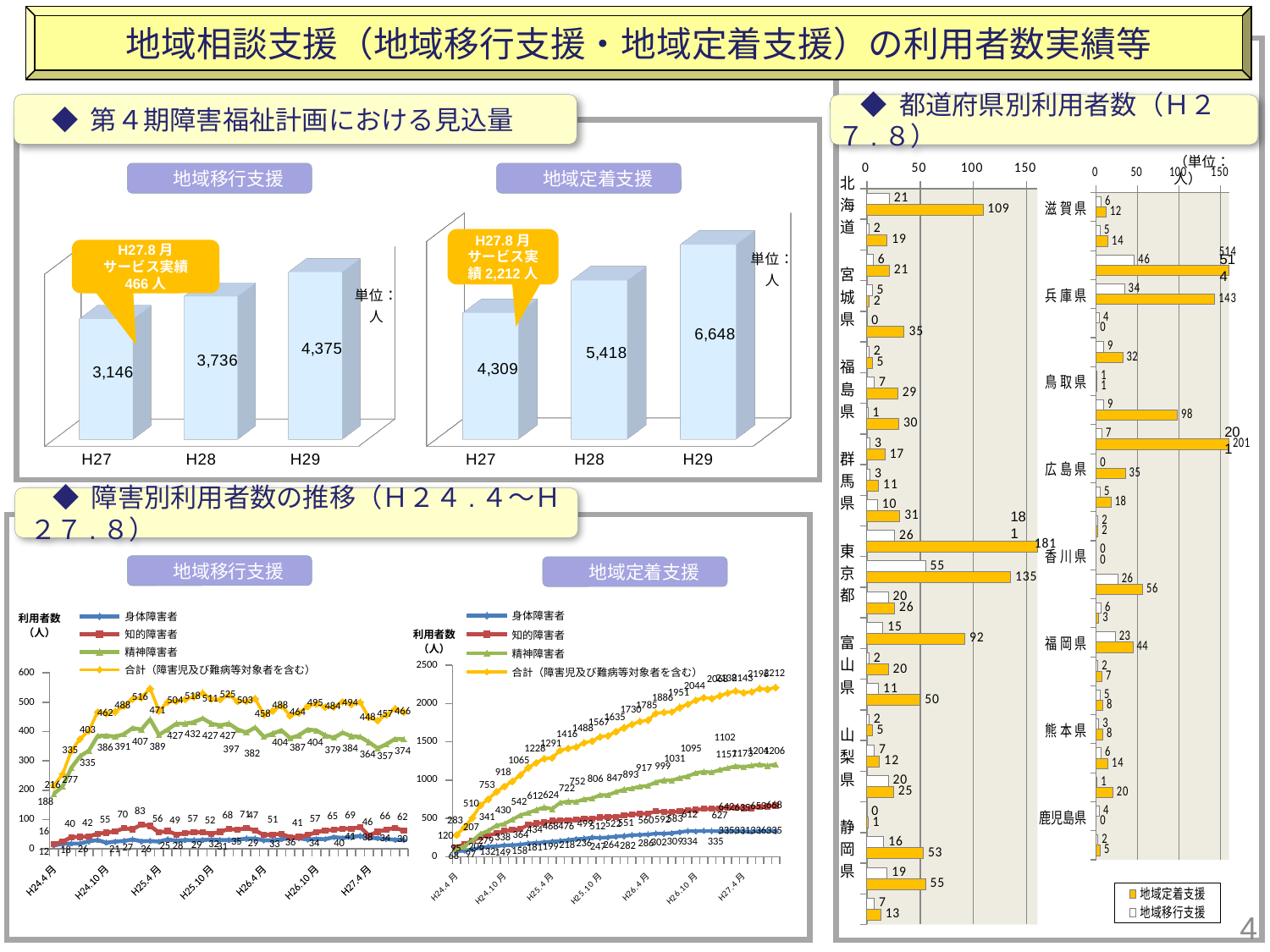

地域相談支援（地域移行支援・地域定着支援）の利用者数実績等

◆ 第４期障害福祉計画における見込量
◆ 都道府県別利用者数（Ｈ２７.８）

（単位：人）

### Chart

| Category | 地域移行支援 | 地域定着支援 |
|---|---|---|
| 北 海 道 | 21.0 | 109.0 |
| 青 森 県 | 2.0 | 19.0 |
| 岩 手 県 | 6.0 | 21.0 |
| 宮 城 県 | 5.0 | 2.0 |
| 秋 田 県 | 0.0 | 35.0 |
| 山 形 県 | 2.0 | 5.0 |
| 福 島 県 | 7.0 | 29.0 |
| 茨 城 県 | 1.0 | 30.0 |
| 栃 木 県 | 3.0 | 17.0 |
| 群 馬 県 | 3.0 | 11.0 |
| 埼 玉 県 | 10.0 | 31.0 |
| 千 葉 県 | 26.0 | 181.0 |
| 東 京 都 | 55.0 | 135.0 |
| 神奈川県 | 20.0 | 26.0 |
| 新 潟 県 | 15.0 | 92.0 |
| 富 山 県 | 2.0 | 20.0 |
| 石 川 県 | 11.0 | 50.0 |
| 福 井 県 | 2.0 | 5.0 |
| 山 梨 県 | 7.0 | 12.0 |
| 長 野 県 | 20.0 | 25.0 |
| 岐 阜 県 | 0.0 | 1.0 |
| 静 岡 県 | 16.0 | 53.0 |
| 愛 知 県 | 19.0 | 55.0 |
| 三 重 県 | 7.0 | 13.0 |
　地域移行支援
　地域定着支援

### Chart

| Category | 地域移行支援 | 地域定着支援 |
|---|---|---|
| 滋 賀 県 | 6.0 | 12.0 |
| 京 都 府 | 5.0 | 14.0 |
| 大 阪 府 | 46.0 | 514.0 |
| 兵 庫 県 | 34.0 | 143.0 |
| 奈 良 県 | 4.0 | 0.0 |
| 和歌山県 | 9.0 | 32.0 |
| 鳥 取 県 | 1.0 | 1.0 |
| 島 根 県 | 9.0 | 98.0 |
| 岡 山 県 | 7.0 | 201.0 |
| 広 島 県 | 0.0 | 35.0 |
| 山 口 県 | 5.0 | 18.0 |
| 徳 島 県 | 2.0 | 2.0 |
| 香 川 県 | 0.0 | 0.0 |
| 愛 媛 県 | 26.0 | 56.0 |
| 高 知 県 | 6.0 | 3.0 |
| 福 岡 県 | 23.0 | 44.0 |
| 佐 賀 県 | 2.0 | 7.0 |
| 長 崎 県 | 5.0 | 8.0 |
| 熊 本 県 | 3.0 | 8.0 |
| 大 分 県 | 6.0 | 14.0 |
| 宮 崎 県 | 1.0 | 20.0 |
| 鹿児島県 | 4.0 | 0.0 |
| 沖 縄 県 | 2.0 | 5.0 |

[unsupported chart]

[unsupported chart]

H27.8月
サービス実績2,212人
H27.8月
サービス実績
466人
514
201
◆ 障害別利用者数の推移（Ｈ２４.４～Ｈ２７.８）
181

　地域移行支援
　地域定着支援

### Chart

| Category | 身体障害者 | 知的障害者 | 精神障害者 | 合計（障害児及び難病等対象者を含む） |
|---|---|---|---|---|
| H24.4月 | 68.0 | 120.0 | 95.0 | 283.0 |
|  | 79.0 | 167.0 | 138.0 | 384.0 |
| H24.6月 | 97.0 | 206.0 | 207.0 | 510.0 |
|  | 117.0 | 257.0 | 298.0 | 672.0 |
| H24.8月 | 132.0 | 279.0 | 341.0 | 753.0 |
|  | 136.0 | 305.0 | 406.0 | 848.0 |
| H24.10月 | 149.0 | 338.0 | 430.0 | 918.0 |
|  | 151.0 | 350.0 | 484.0 | 986.0 |
| H24.12月 | 158.0 | 364.0 | 542.0 | 1065.0 |
|  | 173.0 | 416.0 | 574.0 | 1164.0 |
| H25.2月 | 181.0 | 434.0 | 612.0 | 1228.0 |
|  | 189.0 | 446.0 | 646.0 | 1282.0 |
| H25.4月 | 199.0 | 468.0 | 624.0 | 1291.0 |
|  | 206.0 | 477.0 | 706.0 | 1389.0 |
| H25.6月 | 218.0 | 476.0 | 722.0 | 1416.0 |
|  | 231.0 | 486.0 | 717.0 | 1434.0 |
| H25.8月 | 236.0 | 499.0 | 752.0 | 1488.0 |
|  | 251.0 | 497.0 | 762.0 | 1512.0 |
| H25.10月 | 247.0 | 512.0 | 806.0 | 1567.0 |
|  | 253.0 | 522.0 | 805.0 | 1582.0 |
| H25.12月 | 264.0 | 522.0 | 847.0 | 1635.0 |
|  | 270.0 | 537.0 | 877.0 | 1686.0 |
| H26.2月 | 282.0 | 551.0 | 893.0 | 1730.0 |
|  | 286.0 | 560.0 | 917.0 | 1767.0 |
| H26.4月 | 291.0 | 564.0 | 927.0 | 1785.0 |
|  | 303.0 | 592.0 | 975.0 | 1873.0 |
| H26.6月 | 302.0 | 583.0 | 999.0 | 1886.0 |
|  | 309.0 | 583.0 | 996.0 | 1892.0 |
| H26.8月 | 322.0 | 595.0 | 1031.0 | 1951.0 |
|  | 335.0 | 603.0 | 1051.0 | 1992.0 |
| H26.10月 | 334.0 | 612.0 | 1095.0 | 2044.0 |
|  | 338.0 | 627.0 | 1110.0 | 2079.0 |
| H26.12月 | 335.0 | 627.0 | 1102.0 | 2068.0 |
|  | 333.0 | 632.0 | 1134.0 | 2103.0 |
| H27.2月 | 335.0 | 642.0 | 1157.0 | 2138.0 |
|  | 337.0 | 642.0 | 1184.0 | 2167.0 |
| H27.4月 | 331.0 | 635.0 | 1173.0 | 2143.0 |
|  | 328.0 | 634.0 | 1190.0 | 2155.0 |
| H27.6月 | 336.0 | 653.0 | 1204.0 | 2196.0 |
|  | 340.0 | 657.0 | 1188.0 | 2188.0 |
| H27.8月 | 335.0 | 668.0 | 1206.0 | 2212.0 |

### Chart

| Category | 身体障害者 | 知的障害者 | 精神障害者 | 合計（障害児及び難病等対象者を含む） |
|---|---|---|---|---|
| H24.4月 | 12.0 | 16.0 | 188.0 | 216.0 |
|  | 17.0 | 25.0 | 213.0 | 255.0 |
| H24.6月 | 18.0 | 40.0 | 277.0 | 335.0 |
|  | 18.0 | 41.0 | 316.0 | 375.0 |
| H24.8月 | 26.0 | 42.0 | 335.0 | 403.0 |
|  | 30.0 | 52.0 | 385.0 | 467.0 |
| H24.10月 | 21.0 | 55.0 | 386.0 | 462.0 |
|  | 25.0 | 60.0 | 383.0 | 468.0 |
| H24.12月 | 27.0 | 70.0 | 391.0 | 488.0 |
|  | 32.0 | 67.0 | 412.0 | 511.0 |
| H25.2月 | 26.0 | 83.0 | 407.0 | 516.0 |
|  | 27.0 | 78.0 | 442.0 | 547.0 |
| H25.4月 | 25.0 | 56.0 | 389.0 | 471.0 |
|  | 32.0 | 61.0 | 407.0 | 501.0 |
| H25.6月 | 28.0 | 49.0 | 427.0 | 504.0 |
|  | 30.0 | 53.0 | 427.0 | 510.0 |
| H25.8月 | 29.0 | 57.0 | 432.0 | 518.0 |
|  | 30.0 | 56.0 | 445.0 | 531.0 |
| H25.10月 | 32.0 | 52.0 | 427.0 | 511.0 |
|  | 30.0 | 58.0 | 421.0 | 509.0 |
| H25.12月 | 30.0 | 68.0 | 427.0 | 525.0 |
|  | 31.0 | 65.0 | 407.0 | 503.0 |
| H26.2月 | 35.0 | 71.0 | 397.0 | 503.0 |
|  | 35.0 | 63.0 | 414.0 | 512.0 |
| H26.4月 | 29.0 | 47.0 | 382.0 | 458.0 |
|  | 29.0 | 49.0 | 393.0 | 471.0 |
| H26.6月 | 33.0 | 51.0 | 404.0 | 488.0 |
|  | 36.0 | 40.0 | 378.0 | 454.0 |
| H26.8月 | 36.0 | 41.0 | 387.0 | 464.0 |
|  | 32.0 | 47.0 | 407.0 | 486.0 |
| H26.10月 | 34.0 | 57.0 | 404.0 | 495.0 |
|  | 33.0 | 63.0 | 387.0 | 483.0 |
| H26.12月 | 40.0 | 65.0 | 379.0 | 484.0 |
|  | 37.0 | 69.0 | 396.0 | 502.0 |
| H27.2月 | 41.0 | 69.0 | 384.0 | 494.0 |
|  | 44.0 | 74.0 | 382.0 | 500.0 |
| H27.4月 | 38.0 | 46.0 | 364.0 | 448.0 |
|  | 36.0 | 58.0 | 343.0 | 438.0 |
| H27.6月 | 34.0 | 66.0 | 357.0 | 457.0 |
|  | 31.0 | 72.0 | 375.0 | 478.0 |
| H27.8月 | 30.0 | 62.0 | 374.0 | 466.0 |
4